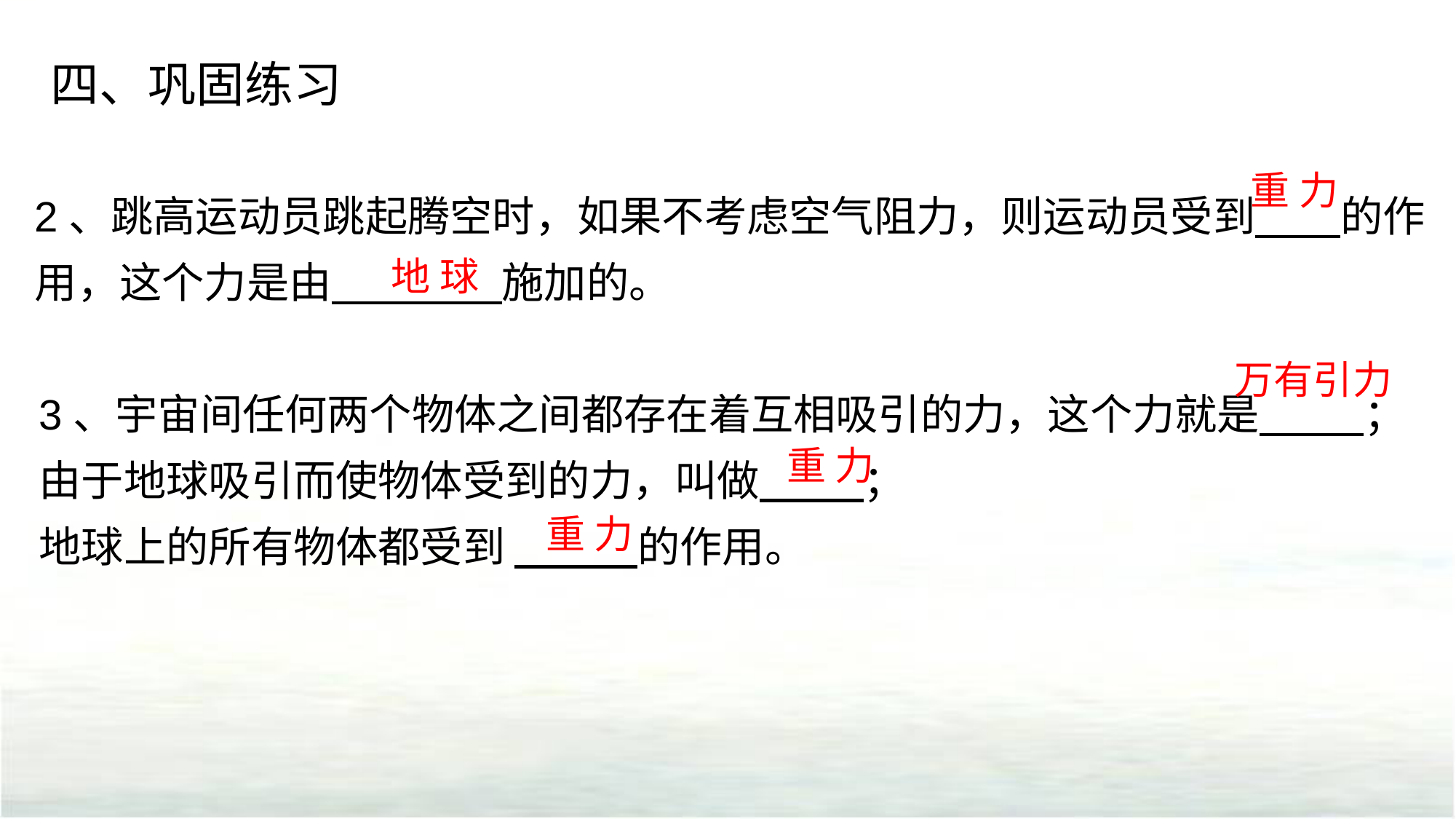

四、巩固练习
重 力
2、跳高运动员跳起腾空时，如果不考虑空气阻力，则运动员受到         的作用，这个力是由                  施加的。
地 球
万有引力
3、宇宙间任何两个物体之间都存在着互相吸引的力，这个力就是           ；由于地球吸引而使物体受到的力，叫做           ；
地球上的所有物体都受到              的作用。
重 力
重 力